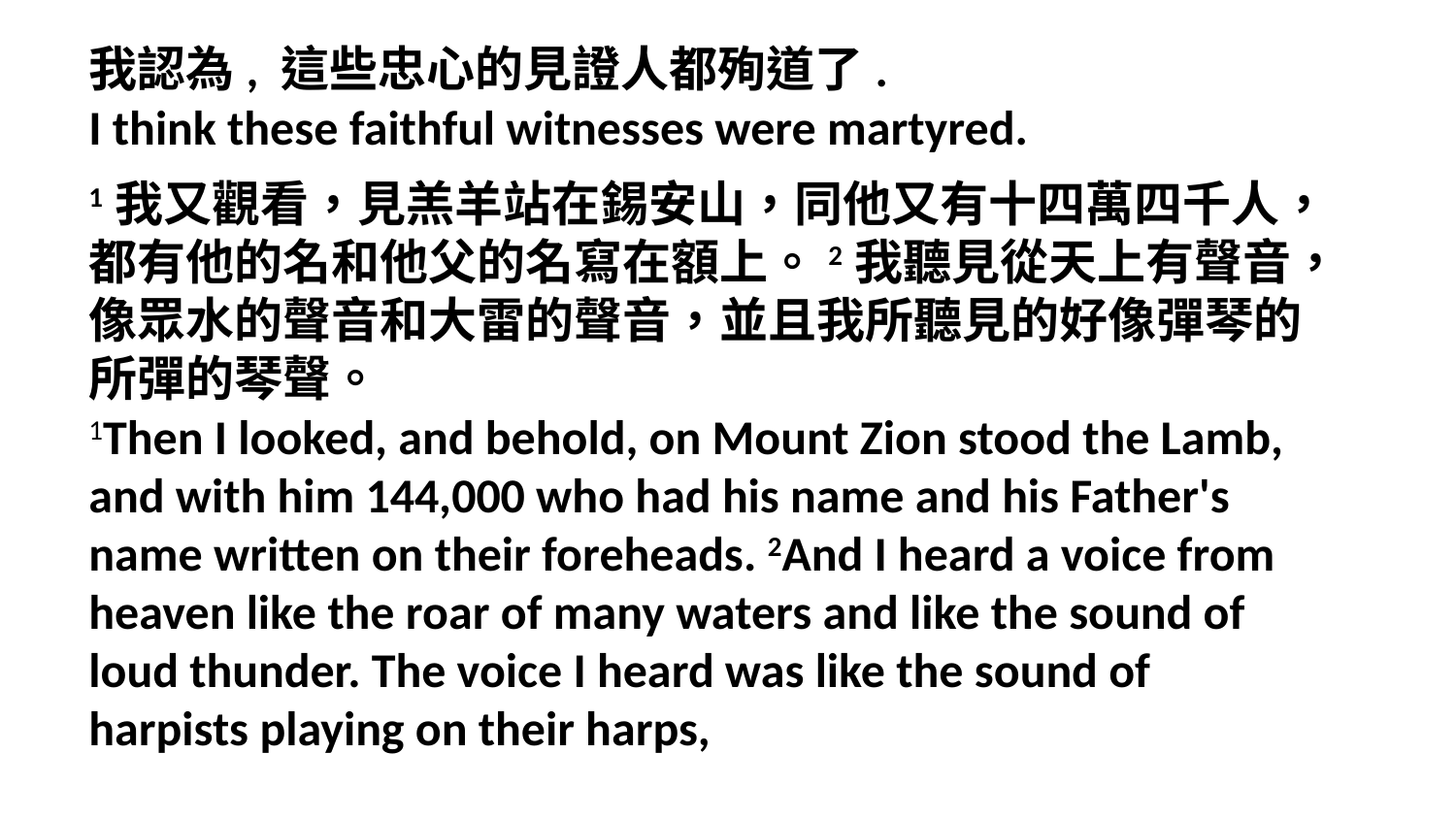

我認為, 這些忠心的見證人都殉道了.
I think these faithful witnesses were martyred.
1我又觀看，見羔羊站在錫安山，同他又有十四萬四千人，都有他的名和他父的名寫在額上。2我聽見從天上有聲音，像眾水的聲音和大雷的聲音，並且我所聽見的好像彈琴的所彈的琴聲。
1Then I looked, and behold, on Mount Zion stood the Lamb, and with him 144,000 who had his name and his Father's name written on their foreheads. 2And I heard a voice from heaven like the roar of many waters and like the sound of loud thunder. The voice I heard was like the sound of harpists playing on their harps,